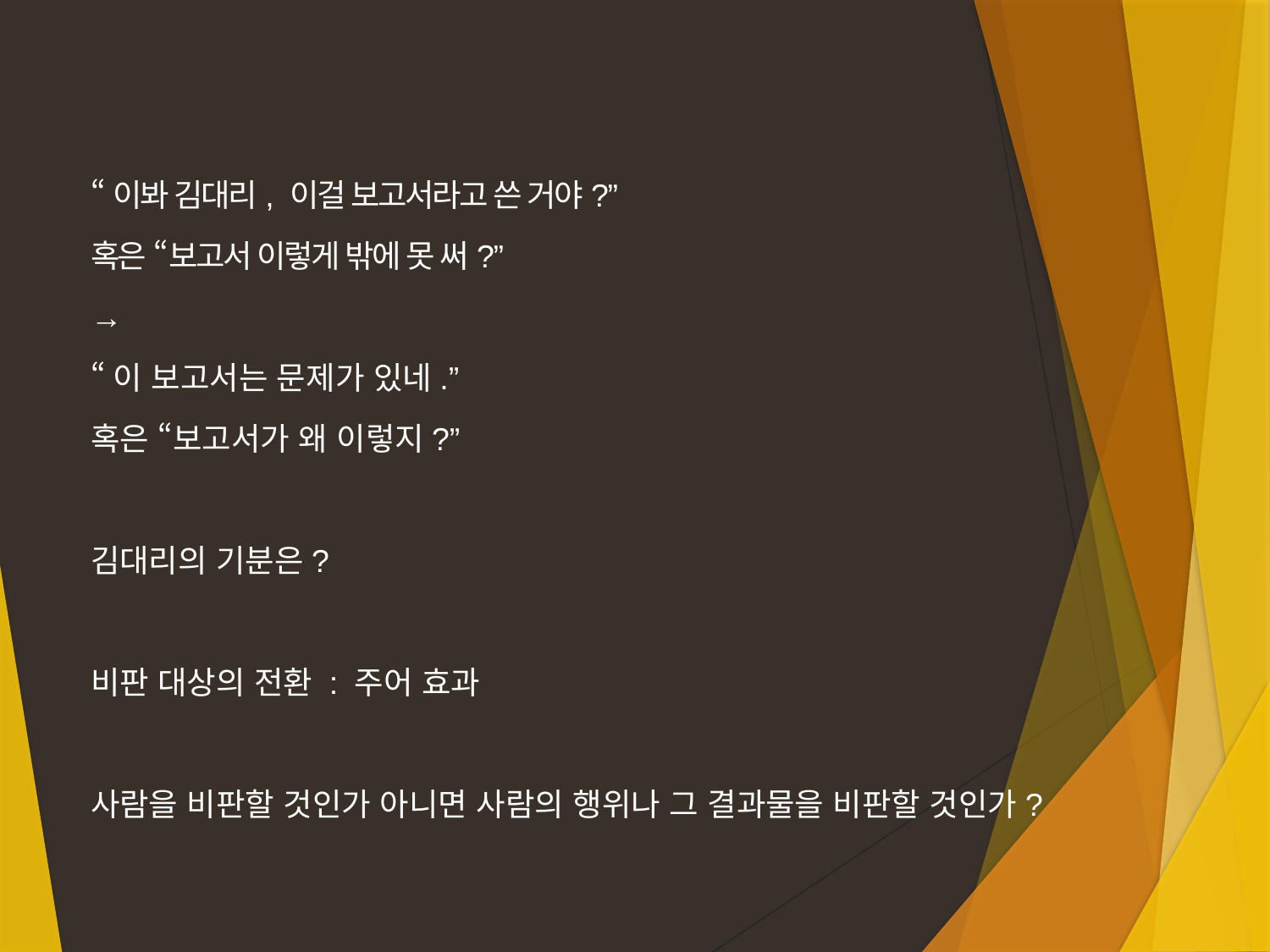

“이봐 김대리, 이걸 보고서라고 쓴 거야?”
혹은 “보고서 이렇게 밖에 못 써?”
→
“이 보고서는 문제가 있네.”
혹은 “보고서가 왜 이렇지?”

김대리의 기분은?

비판 대상의 전환 : 주어 효과

사람을 비판할 것인가 아니면 사람의 행위나 그 결과물을 비판할 것인가?